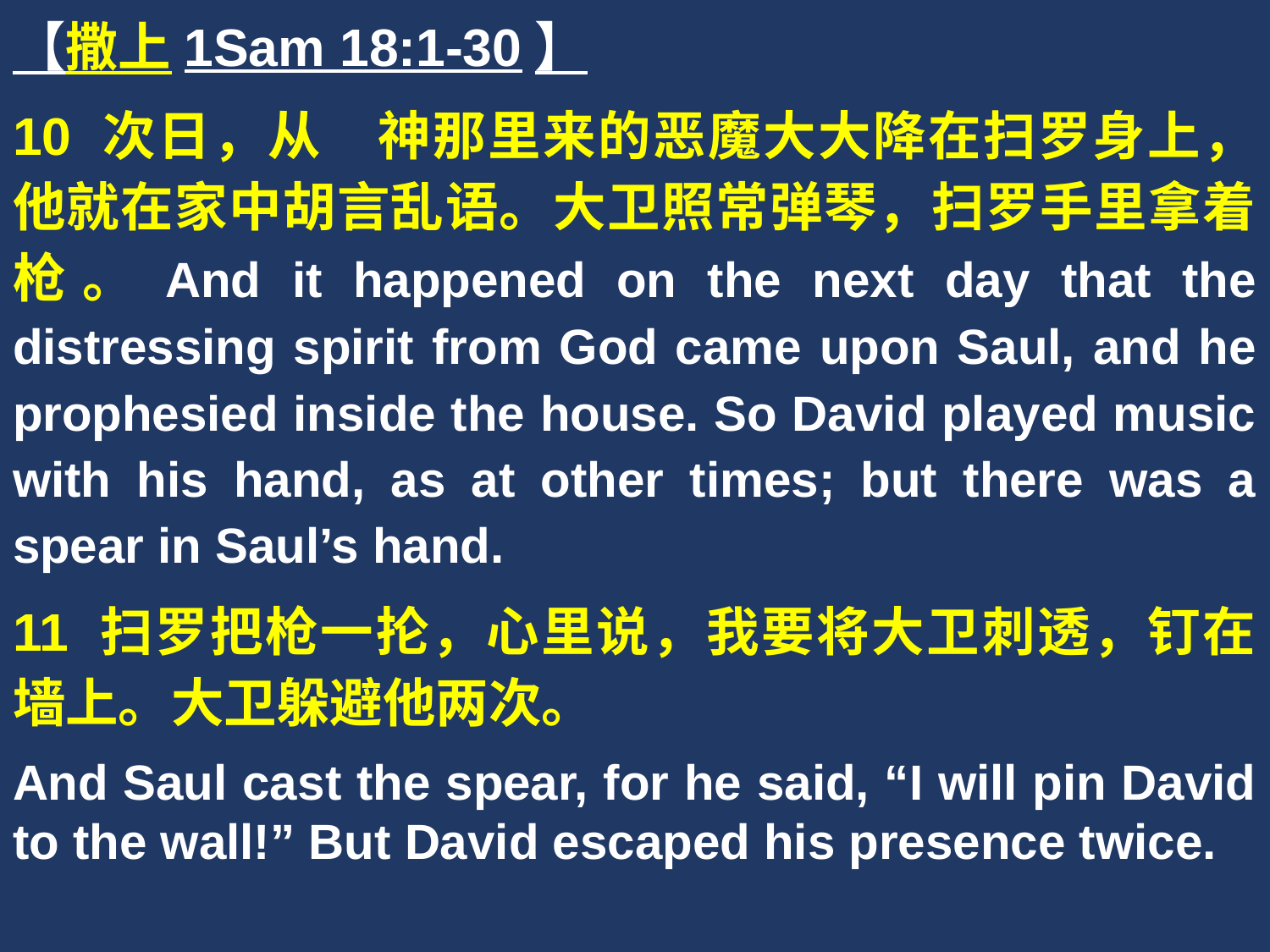

【撒上1Sam 18:1-30】
10 次日，从　神那里来的恶魔大大降在扫罗身上，他就在家中胡言乱语。大卫照常弹琴，扫罗手里拿着枪。And it happened on the next day that the distressing spirit from God came upon Saul, and he prophesied inside the house. So David played music with his hand, as at other times; but there was a spear in Saul’s hand.
11 扫罗把枪一抡，心里说，我要将大卫刺透，钉在墙上。大卫躲避他两次。
And Saul cast the spear, for he said, “I will pin David to the wall!” But David escaped his presence twice.